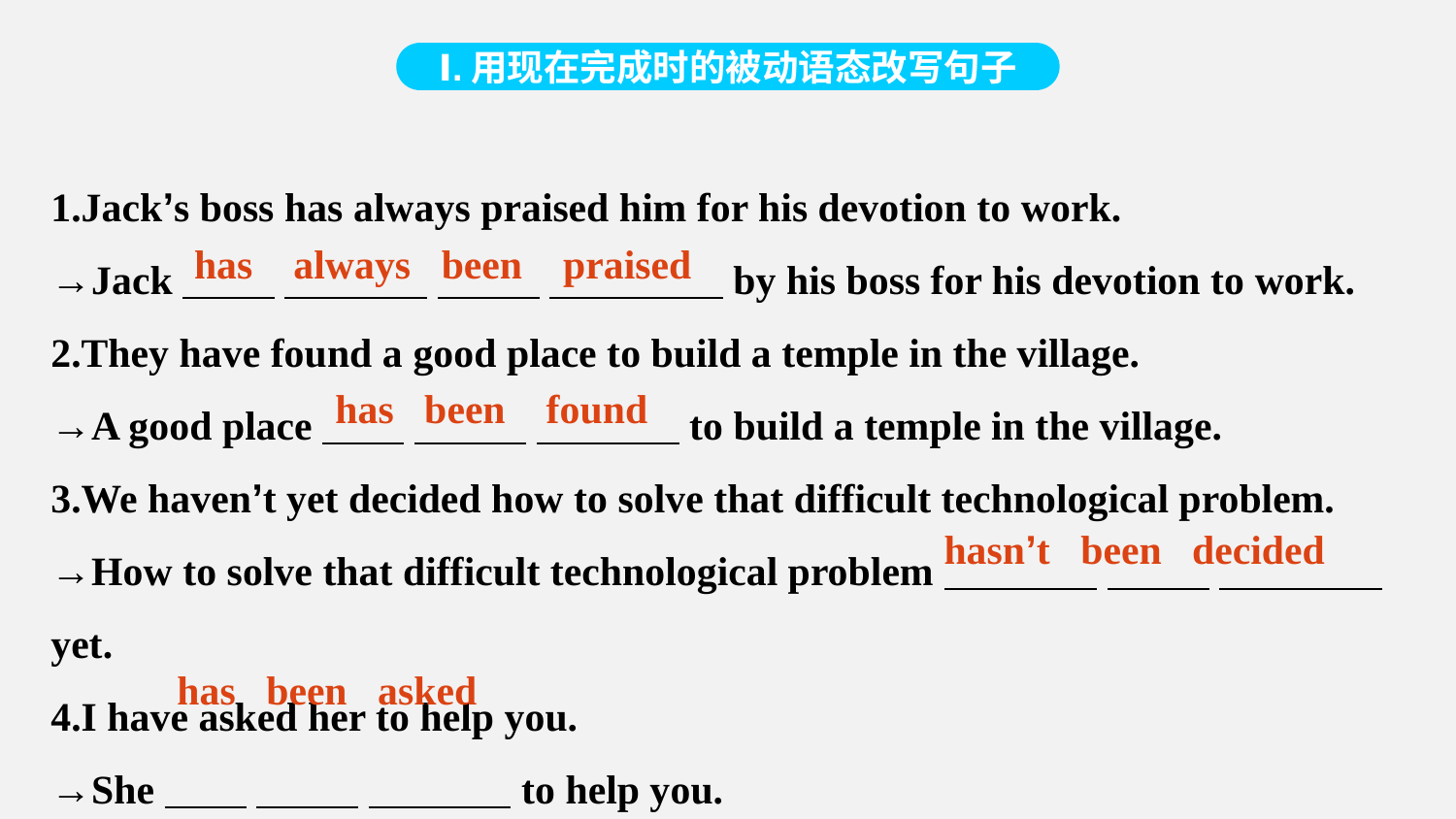

Ⅰ.用现在完成时的被动语态改写句子
1.Jack’s boss has always praised him for his devotion to work.
→Jack                                                       by his boss for his devotion to work.
2.They have found a good place to build a temple in the village.
→A good place                                     to build a temple in the village.
3.We haven’t yet decided how to solve that difficult technological problem.
→How to solve that difficult technological problem                                             yet.
4.I have asked her to help you.
→She                                    to help you.
has    always   been    praised
has   been    found
hasn’t   been   decided
has   been   asked